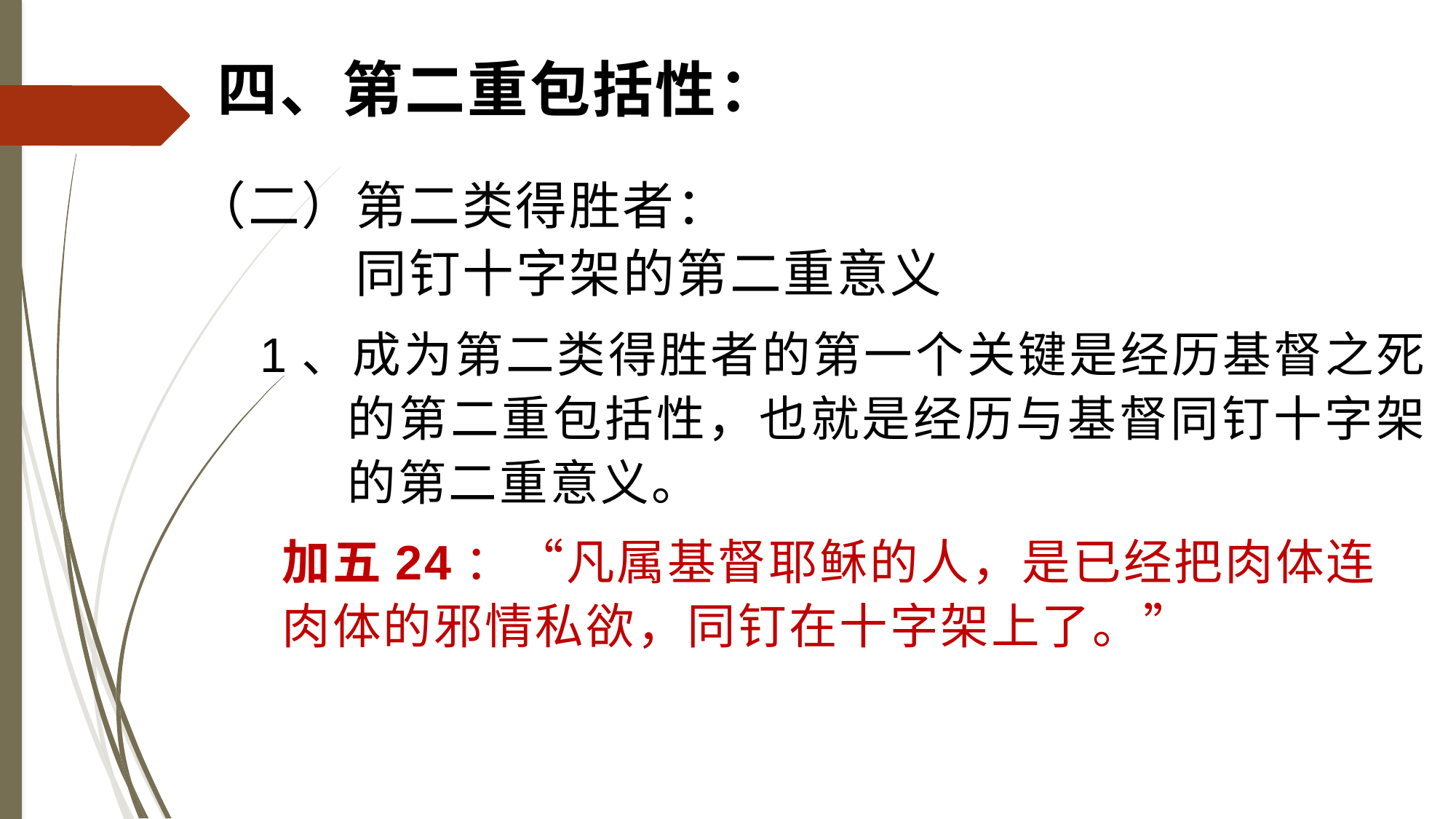

# 四、第二重包括性：
（二）第二类得胜者：
　　　同钉十字架的第二重意义
1、成为第二类得胜者的第一个关键是经历基督之死的第二重包括性，也就是经历与基督同钉十字架的第二重意义。
加五24：“凡属基督耶稣的人，是已经把肉体连肉体的邪情私欲，同钉在十字架上了。”